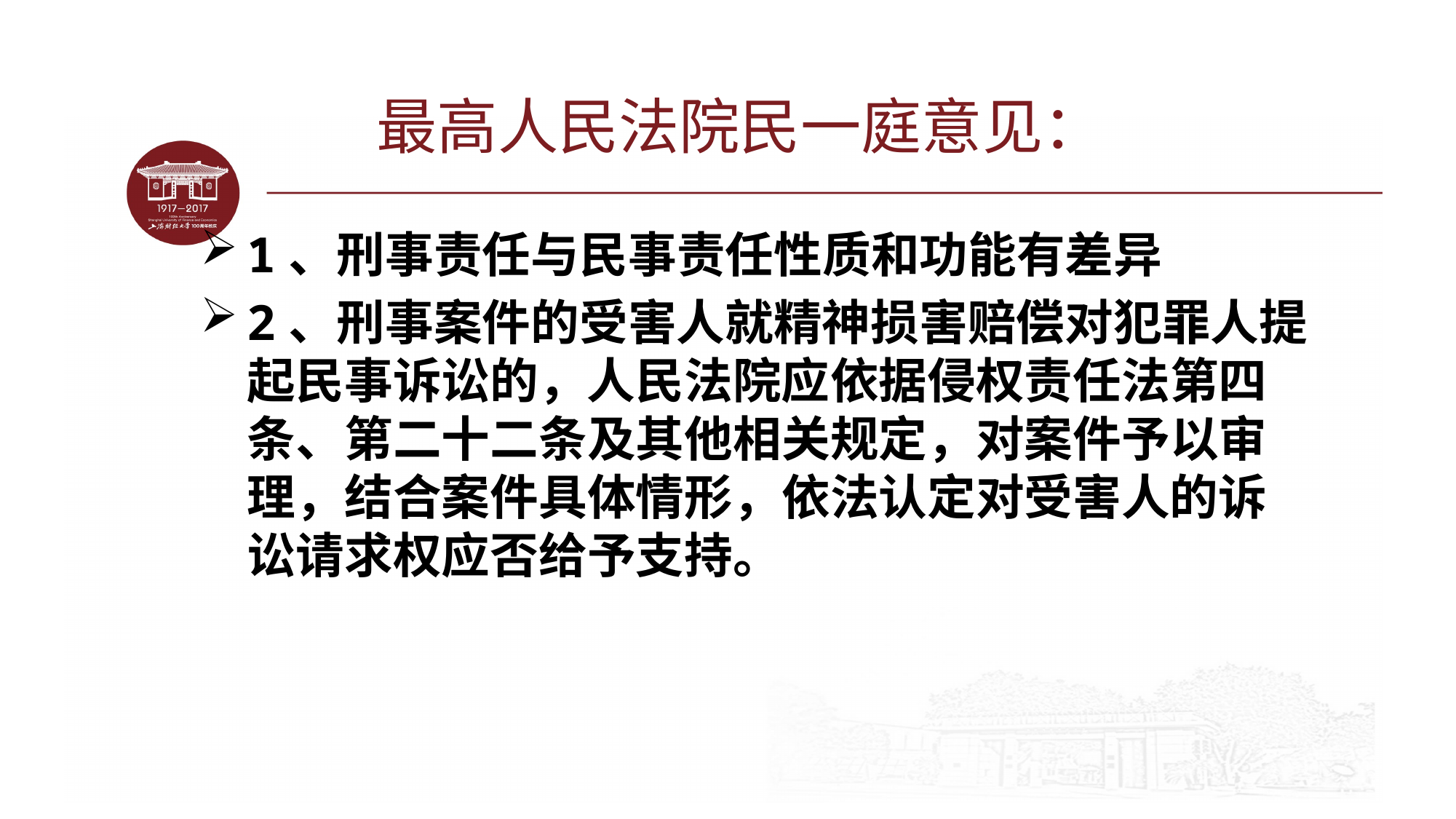

# 最高人民法院民一庭意见：
1、刑事责任与民事责任性质和功能有差异
2、刑事案件的受害人就精神损害赔偿对犯罪人提起民事诉讼的，人民法院应依据侵权责任法第四条、第二十二条及其他相关规定，对案件予以审理，结合案件具体情形，依法认定对受害人的诉讼请求权应否给予支持。